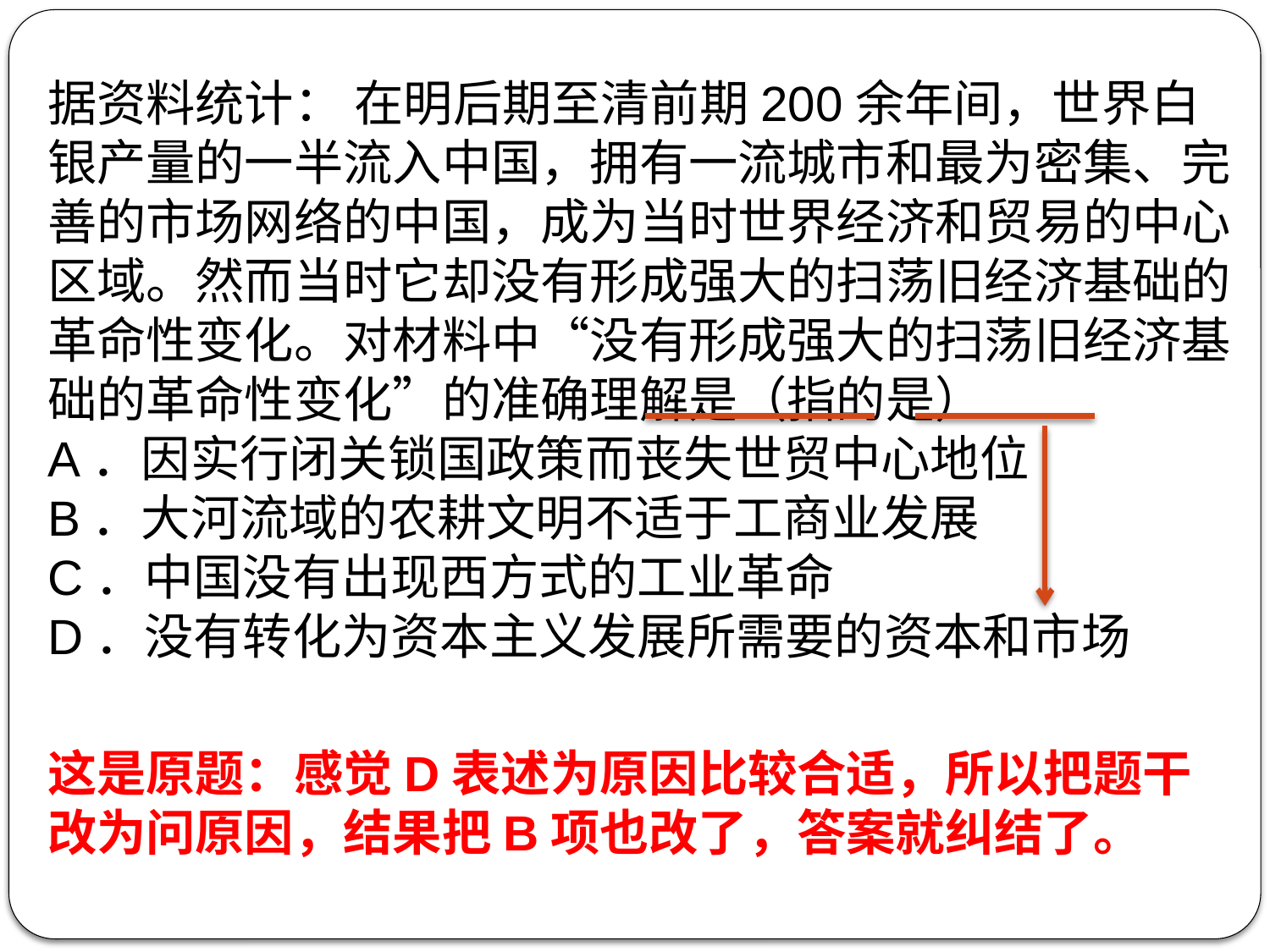

据资料统计： 在明后期至清前期200余年间，世界白银产量的一半流入中国，拥有一流城市和最为密集、完善的市场网络的中国，成为当时世界经济和贸易的中心区域。然而当时它却没有形成强大的扫荡旧经济基础的革命性变化。对材料中“没有形成强大的扫荡旧经济基础的革命性变化”的准确理解是（指的是）
A．因实行闭关锁国政策而丧失世贸中心地位
B．大河流域的农耕文明不适于工商业发展
C．中国没有出现西方式的工业革命
D．没有转化为资本主义发展所需要的资本和市场
这是原题：感觉D表述为原因比较合适，所以把题干改为问原因，结果把B项也改了，答案就纠结了。